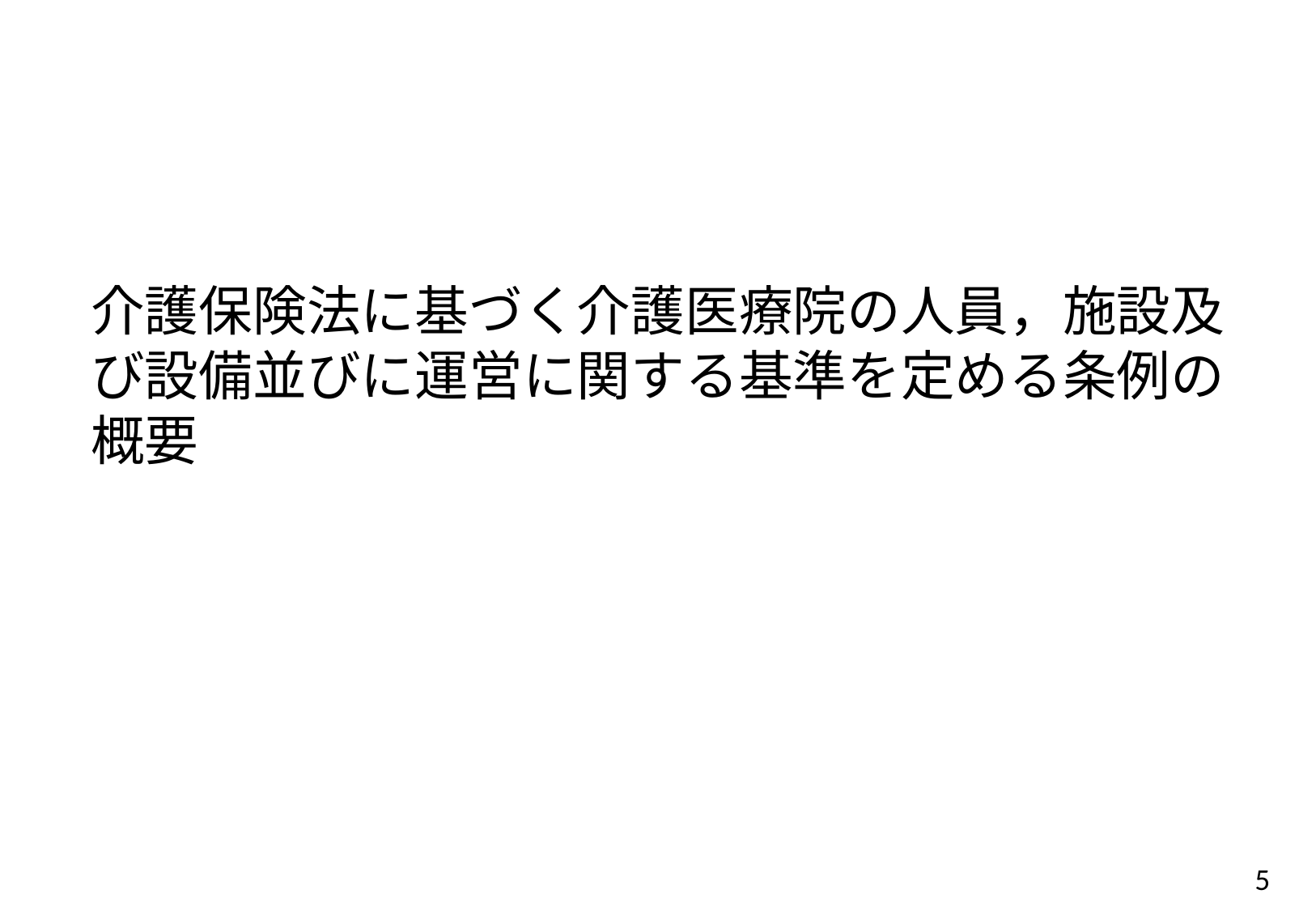

# 介護保険法に基づく介護医療院の人員，施設及び設備並びに運営に関する基準を定める条例の概要

5